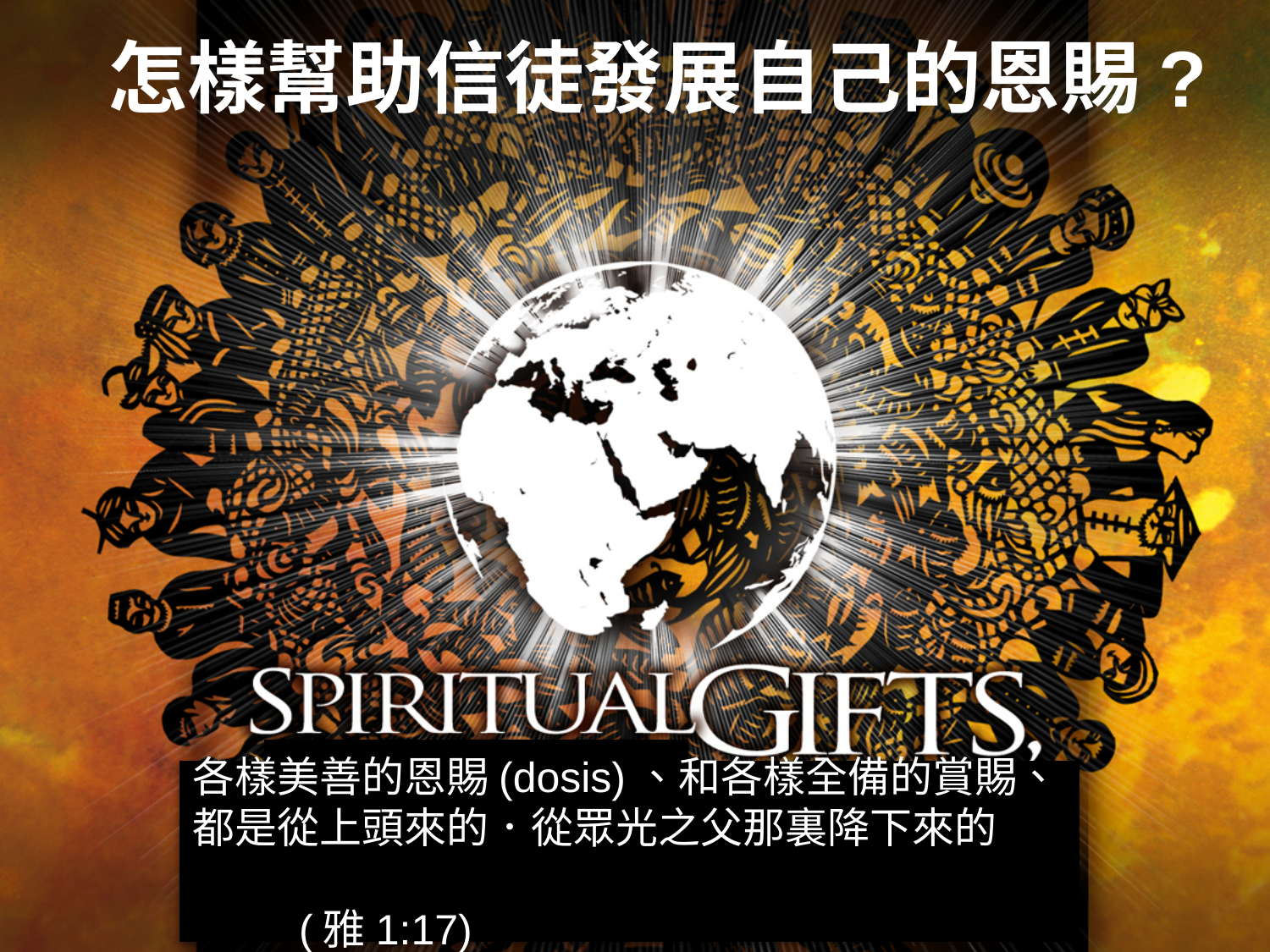

怎樣幫助信徒發展自己的恩賜?

宋
各樣美善的恩賜(dosis)、和各樣全備的賞賜、都是從上頭來的．從眾光之父那裏降下來的
                                                                                   (雅1:17)